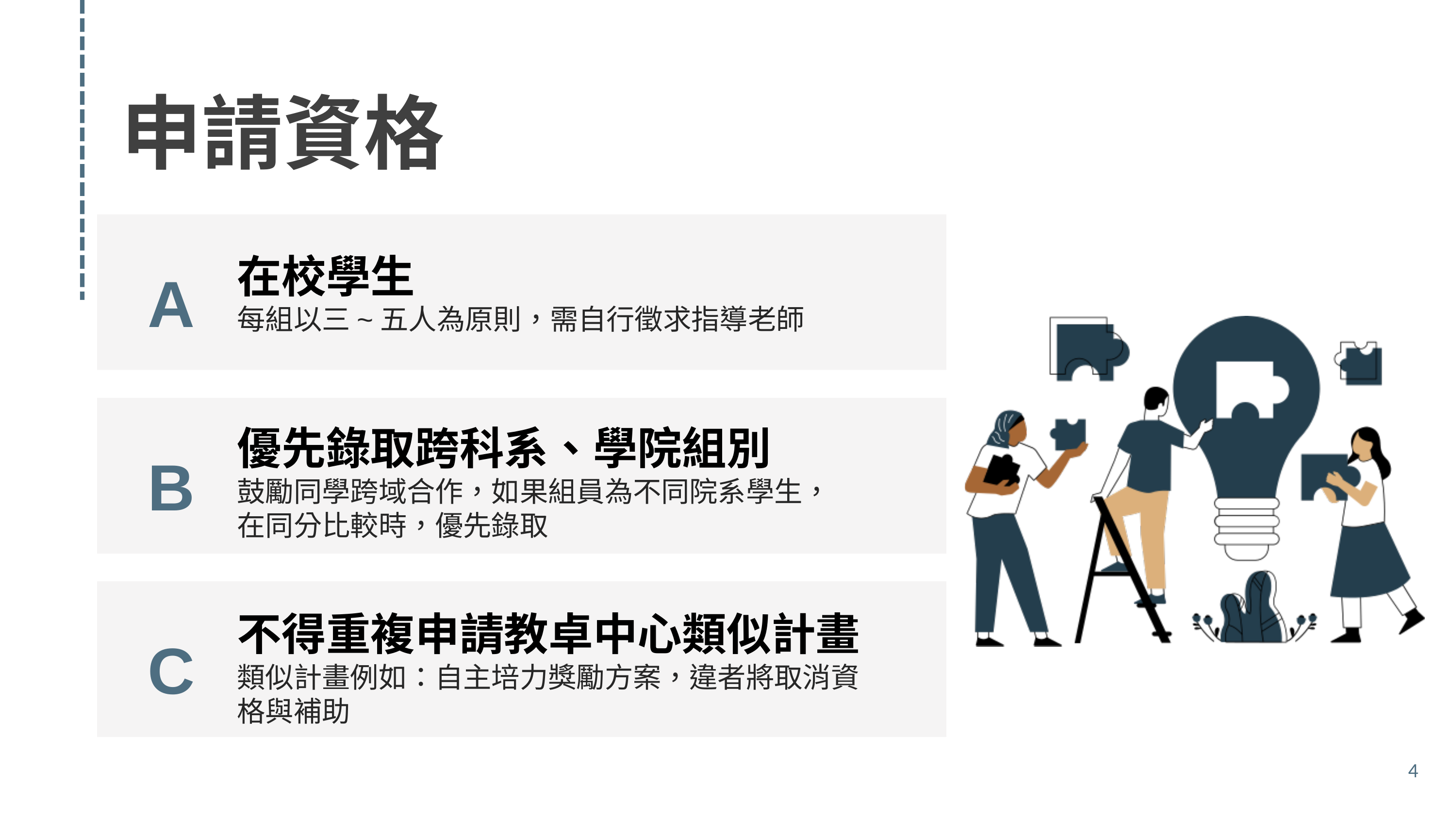

申請資格

在校學生
每組以三~五人為原則，需自行徵求指導老師
A

優先錄取跨科系、學院組別
鼓勵同學跨域合作，如果組員為不同院系學生，在同分比較時，優先錄取
B

不得重複申請教卓中心類似計畫
類似計畫例如：自主培力獎勵方案，違者將取消資格與補助
C
4